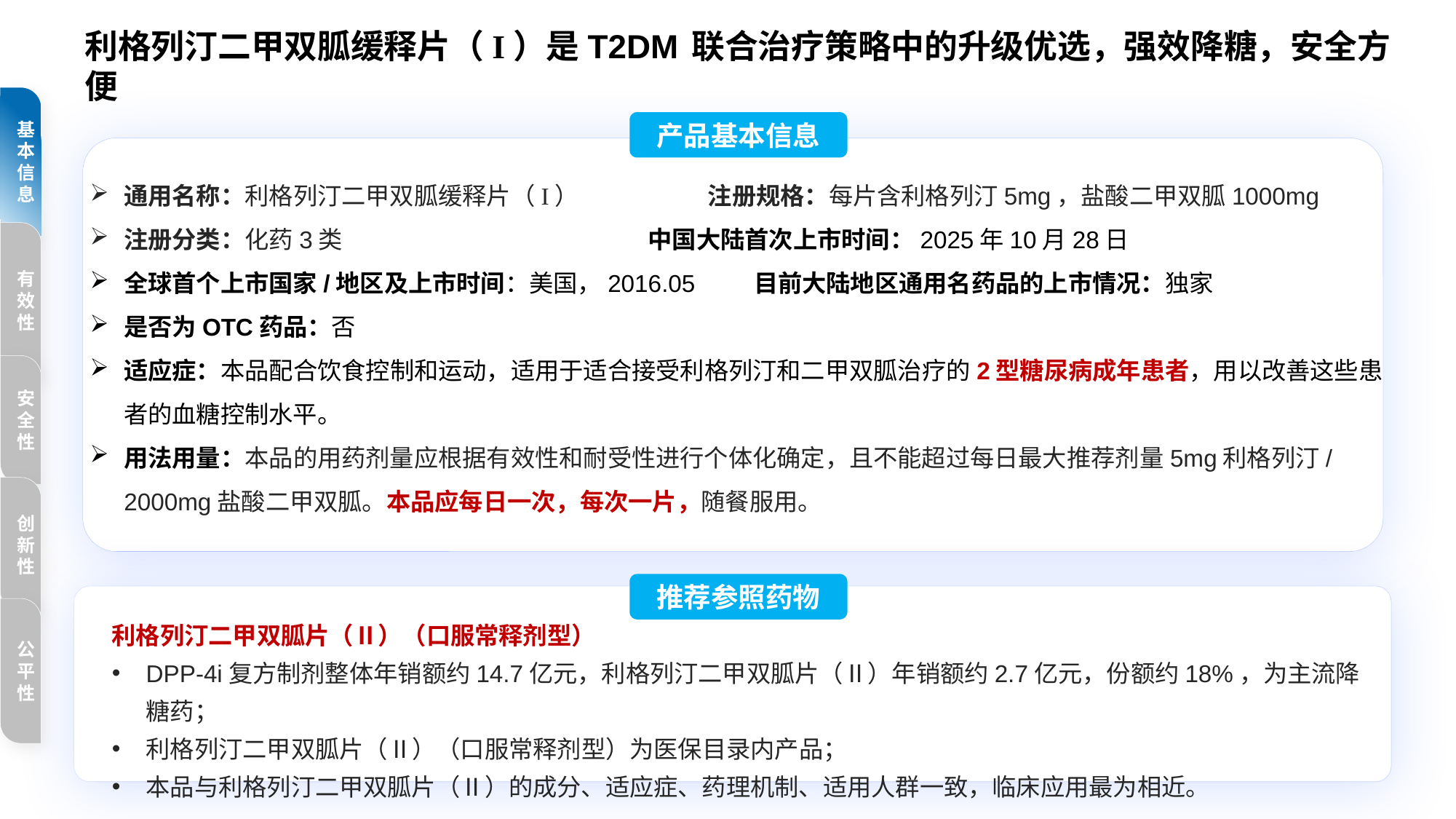

利格列汀二甲双胍缓释片（I）是T2DM 联合治疗策略中的升级优选，强效降糖，安全方便
产品基本信息

基本信息
通用名称：利格列汀二甲双胍缓释片（I）                          注册规格：每片含利格列汀5mg，盐酸二甲双胍1000mg
注册分类：化药3类                                                        中国大陆首次上市时间：2025年10月28日
全球首个上市国家/地区及上市时间：美国，2016.05         目前大陆地区通用名药品的上市情况：独家
是否为OTC药品：否
适应症：本品配合饮食控制和运动，适用于适合接受利格列汀和二甲双胍治疗的2型糖尿病成年患者，用以改善这些患者的血糖控制水平。
用法用量：本品的用药剂量应根据有效性和耐受性进行个体化确定，且不能超过每日最大推荐剂量5mg利格列汀/2000mg盐酸二甲双胍。本品应每日一次，每次一片，随餐服用。
有效性
安全性
创新性
推荐参照药物

利格列汀二甲双胍片（Ⅱ）（口服常释剂型）
DPP-4i复方制剂整体年销额约14.7亿元，利格列汀二甲双胍片（Ⅱ）年销额约2.7亿元，份额约18%，为主流降糖药；
利格列汀二甲双胍片（Ⅱ）（口服常释剂型）为医保目录内产品；
本品与利格列汀二甲双胍片（Ⅱ）的成分、适应症、药理机制、适用人群一致，临床应用最为相近。
公平性